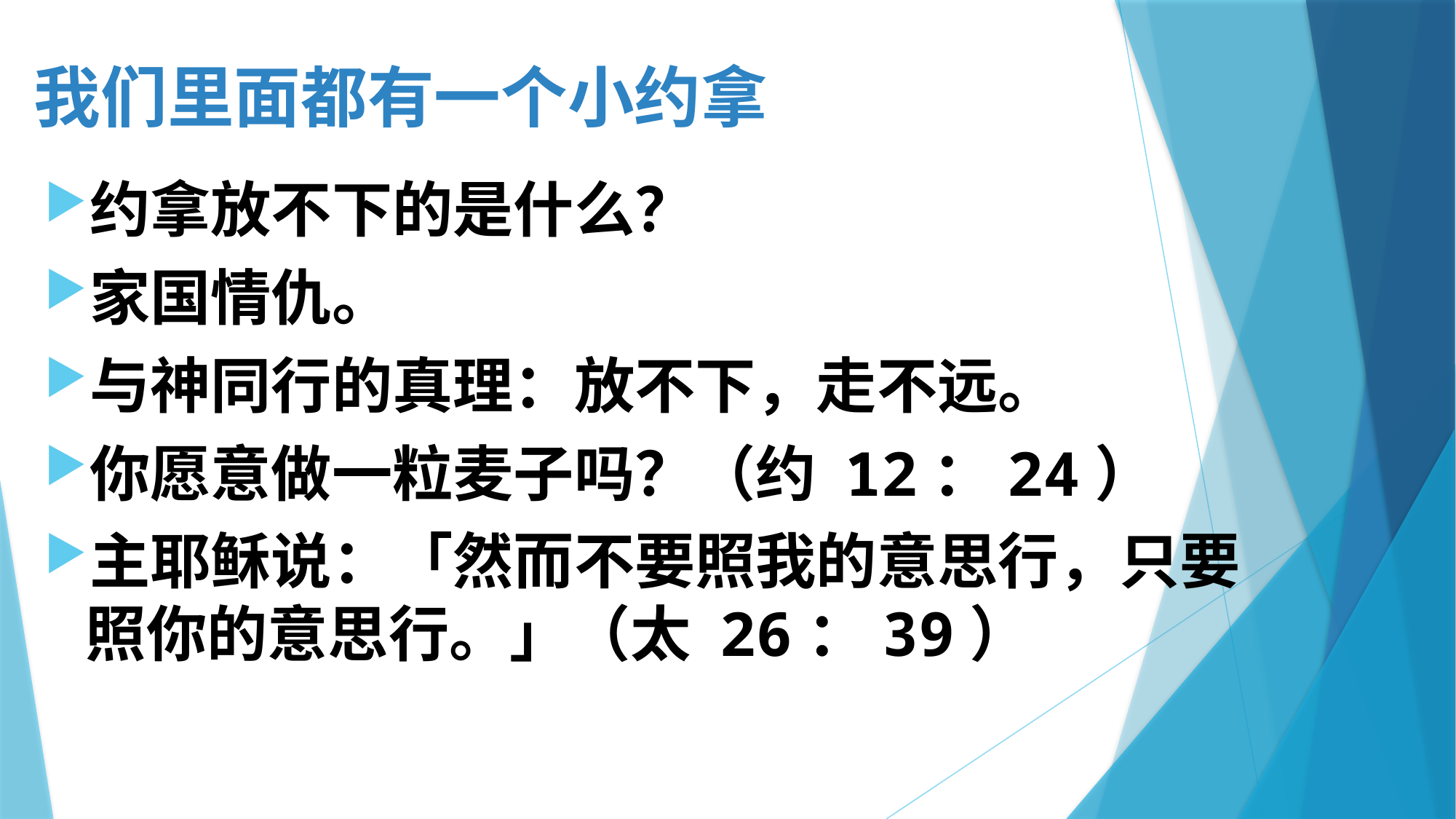

# 我们里面都有一个小约拿
约拿放不下的是什么？
家国情仇。
与神同行的真理：放不下，走不远。
你愿意做一粒麦子吗？（约 12：24）
主耶稣说：「然而不要照我的意思行，只要照你的意思行。」（太 26：39）